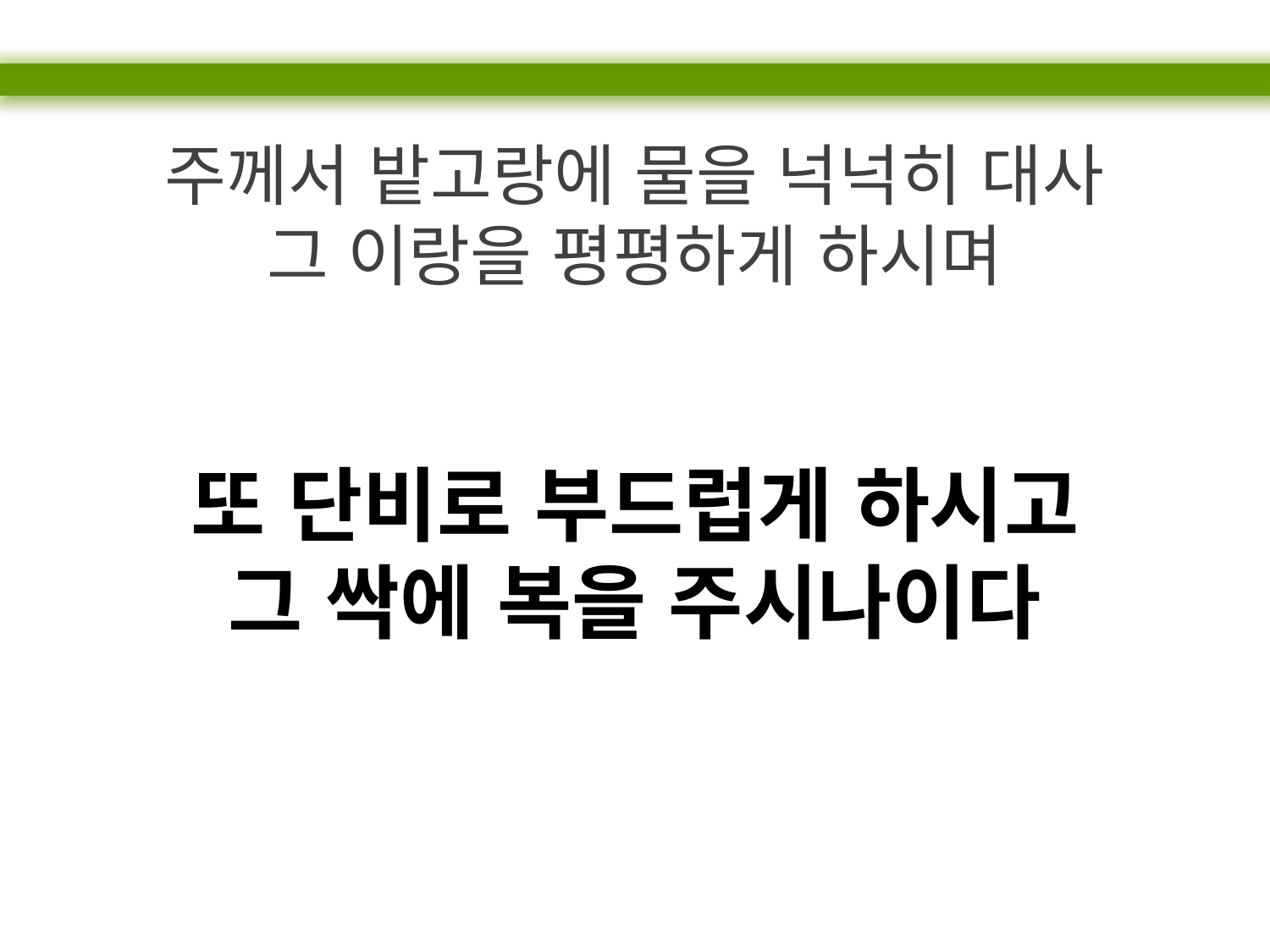

주께서 밭고랑에 물을 넉넉히 대사
그 이랑을 평평하게 하시며
또 단비로 부드럽게 하시고
그 싹에 복을 주시나이다